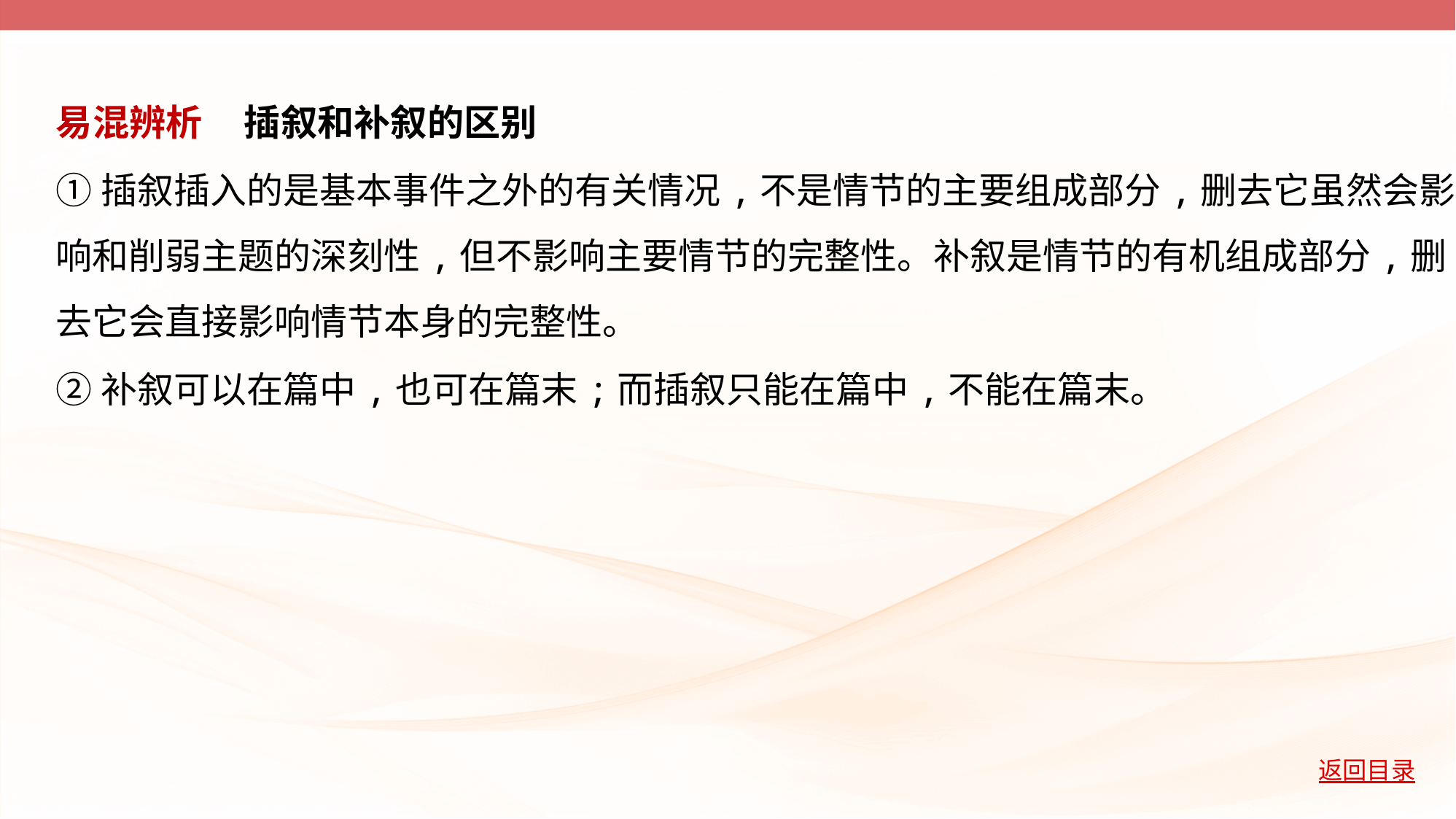

易混辨析     插叙和补叙的区别
①插叙插入的是基本事件之外的有关情况,不是情节的主要组成部分,删去它虽然会影
响和削弱主题的深刻性,但不影响主要情节的完整性。补叙是情节的有机组成部分,删
去它会直接影响情节本身的完整性。
②补叙可以在篇中,也可在篇末;而插叙只能在篇中,不能在篇末。